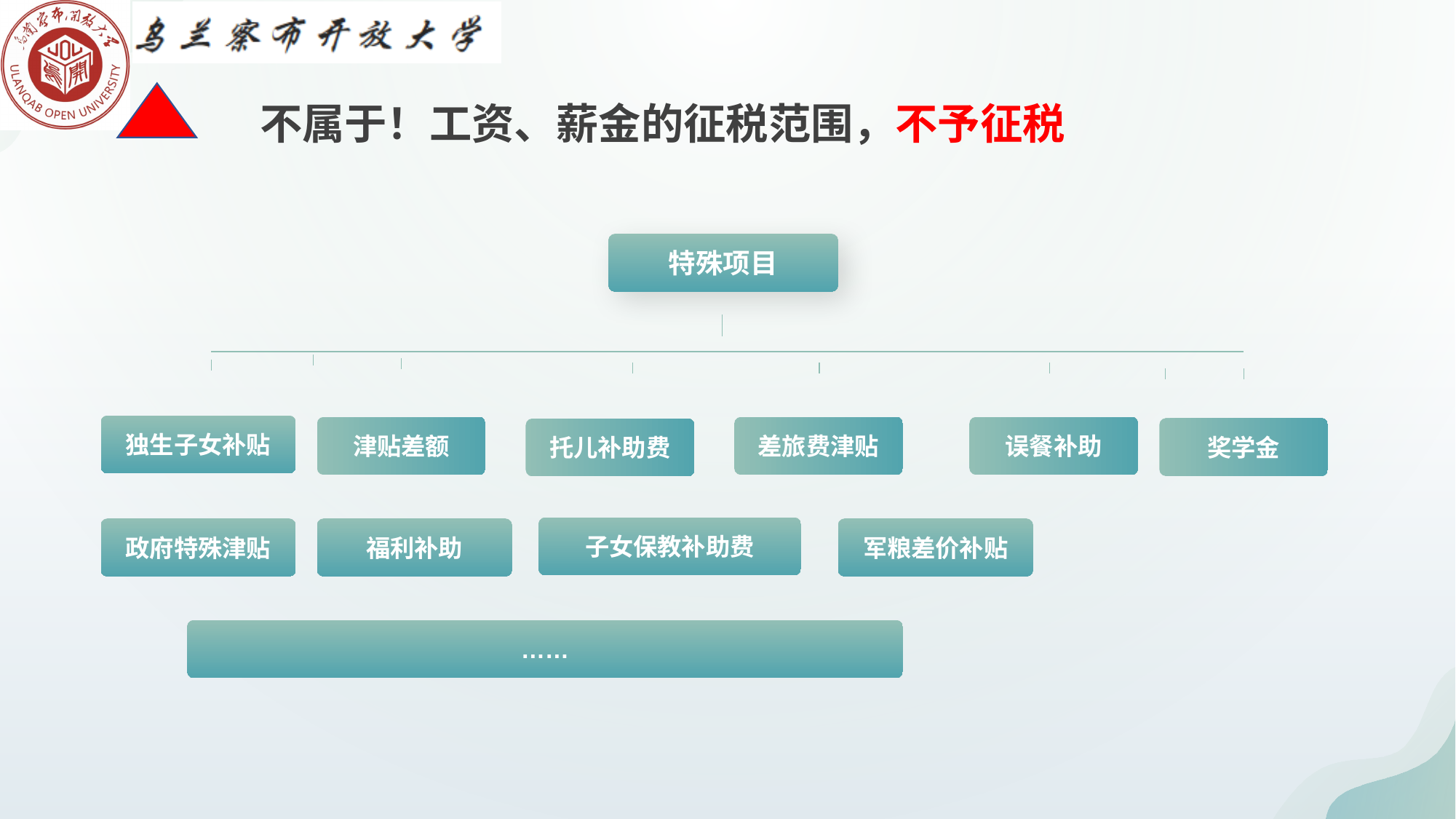

不属于！工资、薪金的征税范围，不予征税

特殊项目
独生子女补贴
津贴差额
差旅费津贴
误餐补助
奖学金
托儿补助费
子女保教补助费
政府特殊津贴
福利补助
军粮差价补贴
……